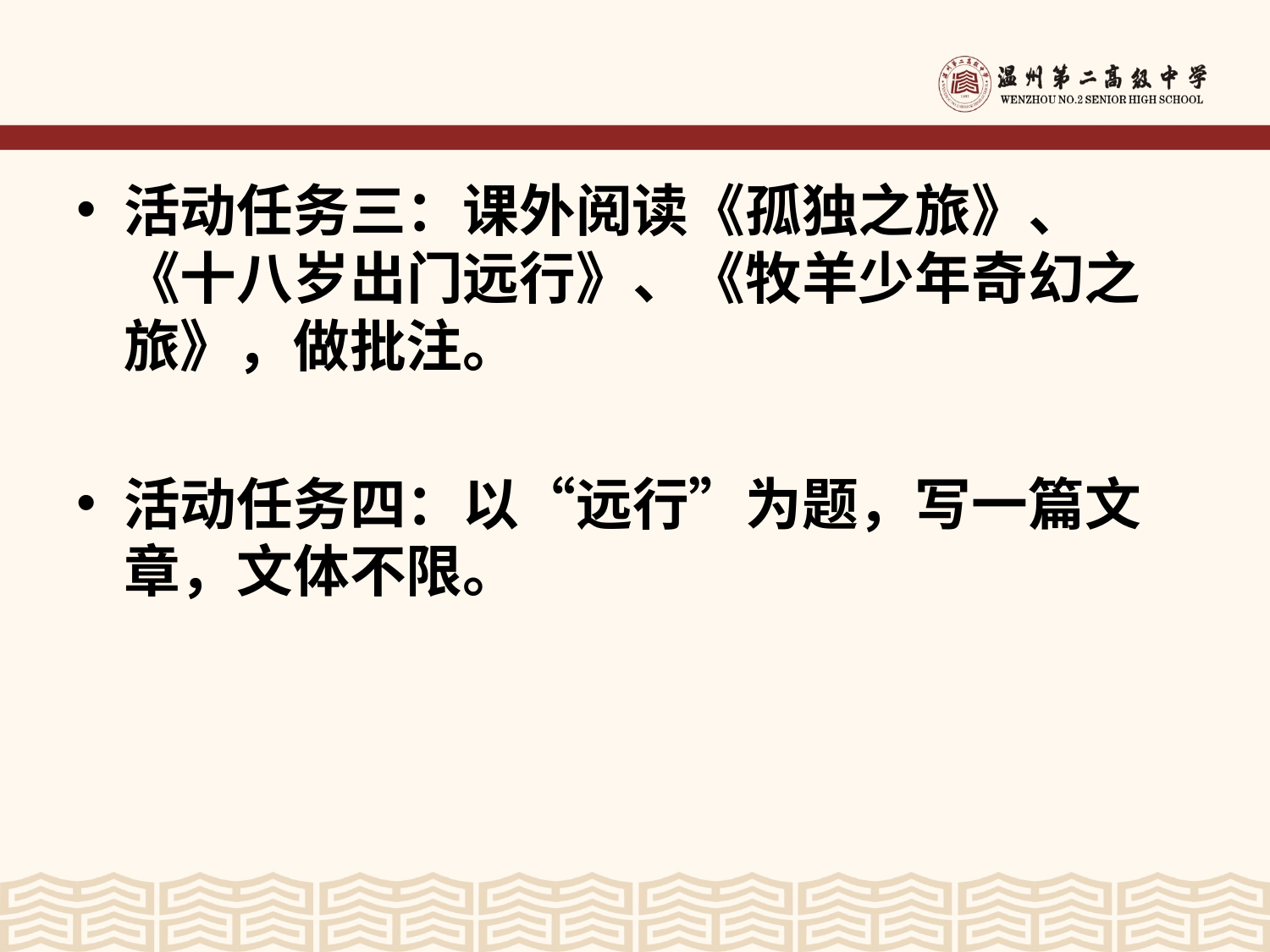

活动任务三：课外阅读《孤独之旅》、《十八岁出门远行》、《牧羊少年奇幻之旅》，做批注。

活动任务四：以“远行”为题，写一篇文章，文体不限。